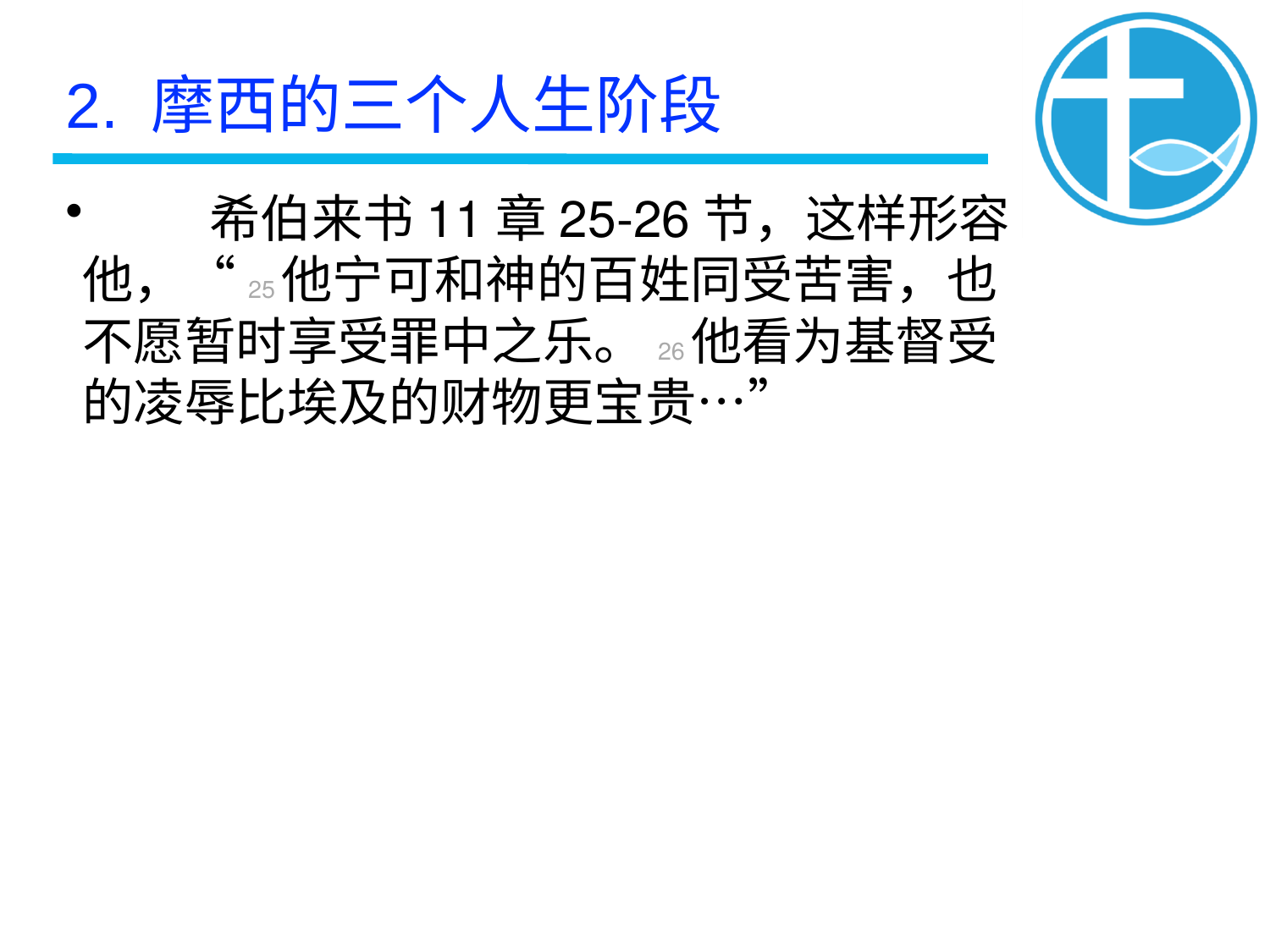

2. 摩西的三个人生阶段
	希伯来书11章25-26节，这样形容他，“25他宁可和神的百姓同受苦害，也不愿暂时享受罪中之乐。26他看为基督受的凌辱比埃及的财物更宝贵…”